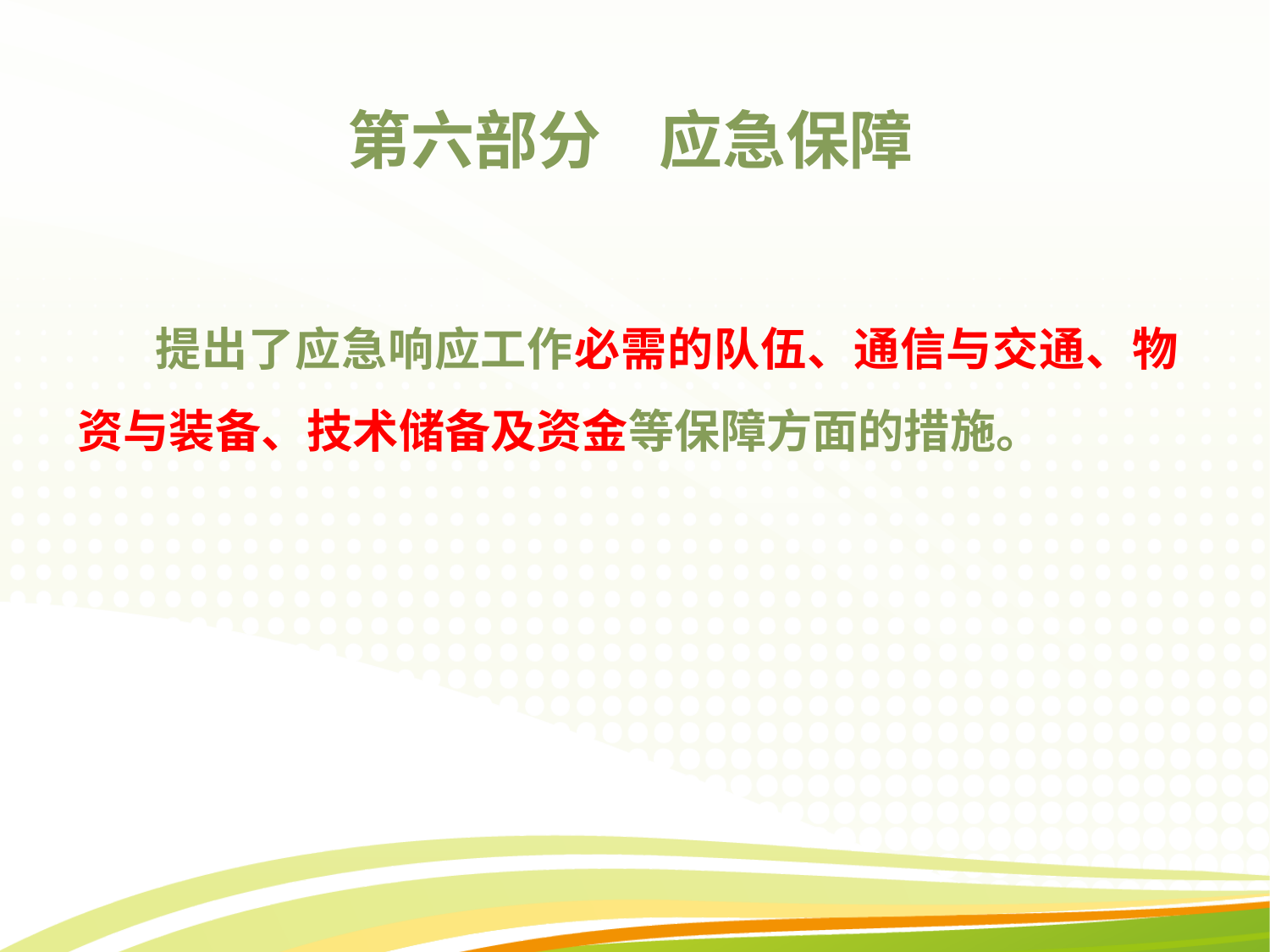

第六部分    应急保障
      提出了应急响应工作必需的队伍、通信与交通、物资与装备、技术储备及资金等保障方面的措施。